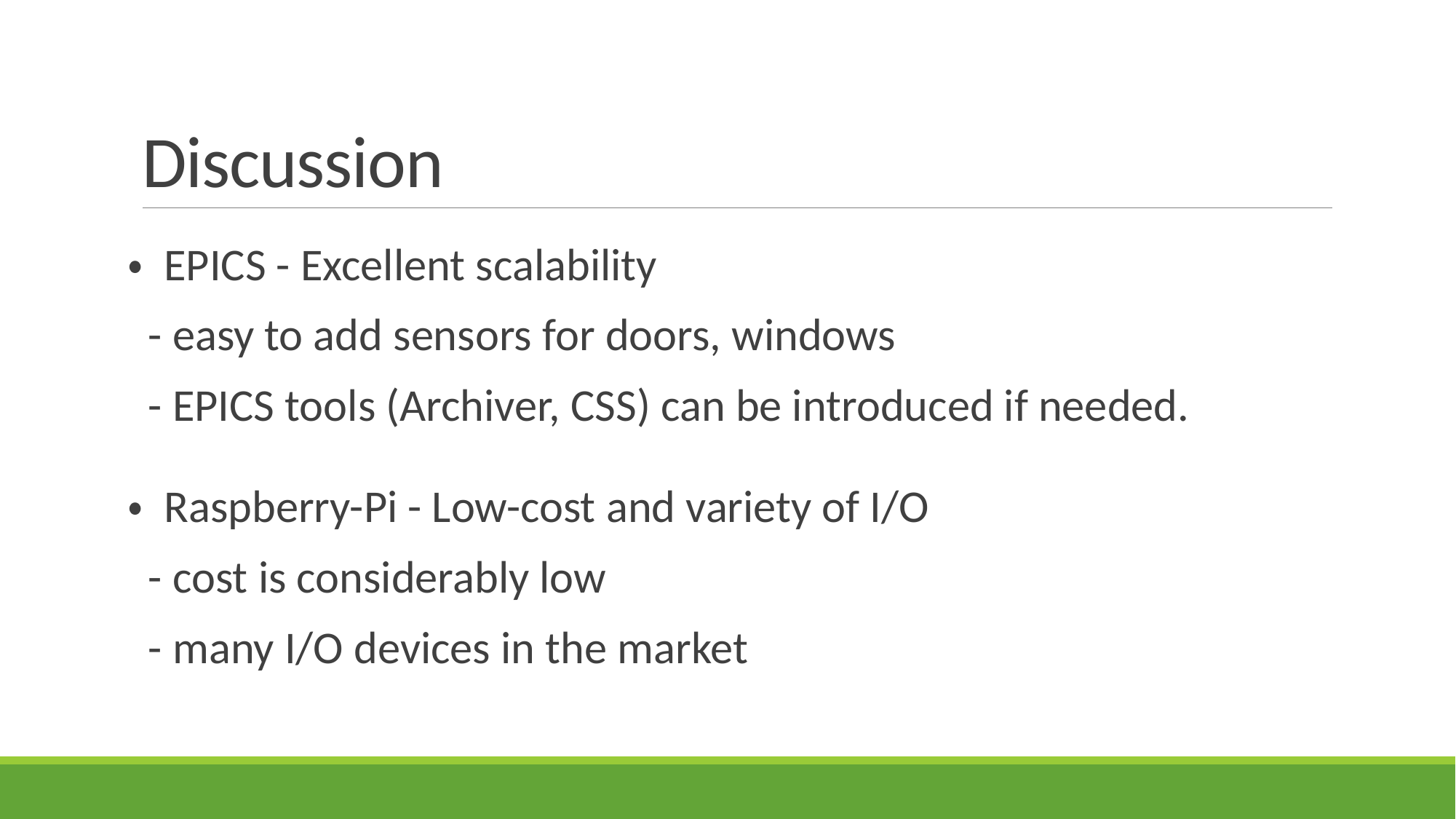

# Discussion
・ EPICS - Excellent scalability
  - easy to add sensors for doors, windows
  - EPICS tools (Archiver, CSS) can be introduced if needed.

・ Raspberry-Pi - Low-cost and variety of I/O
  - cost is considerably low
  - many I/O devices in the market